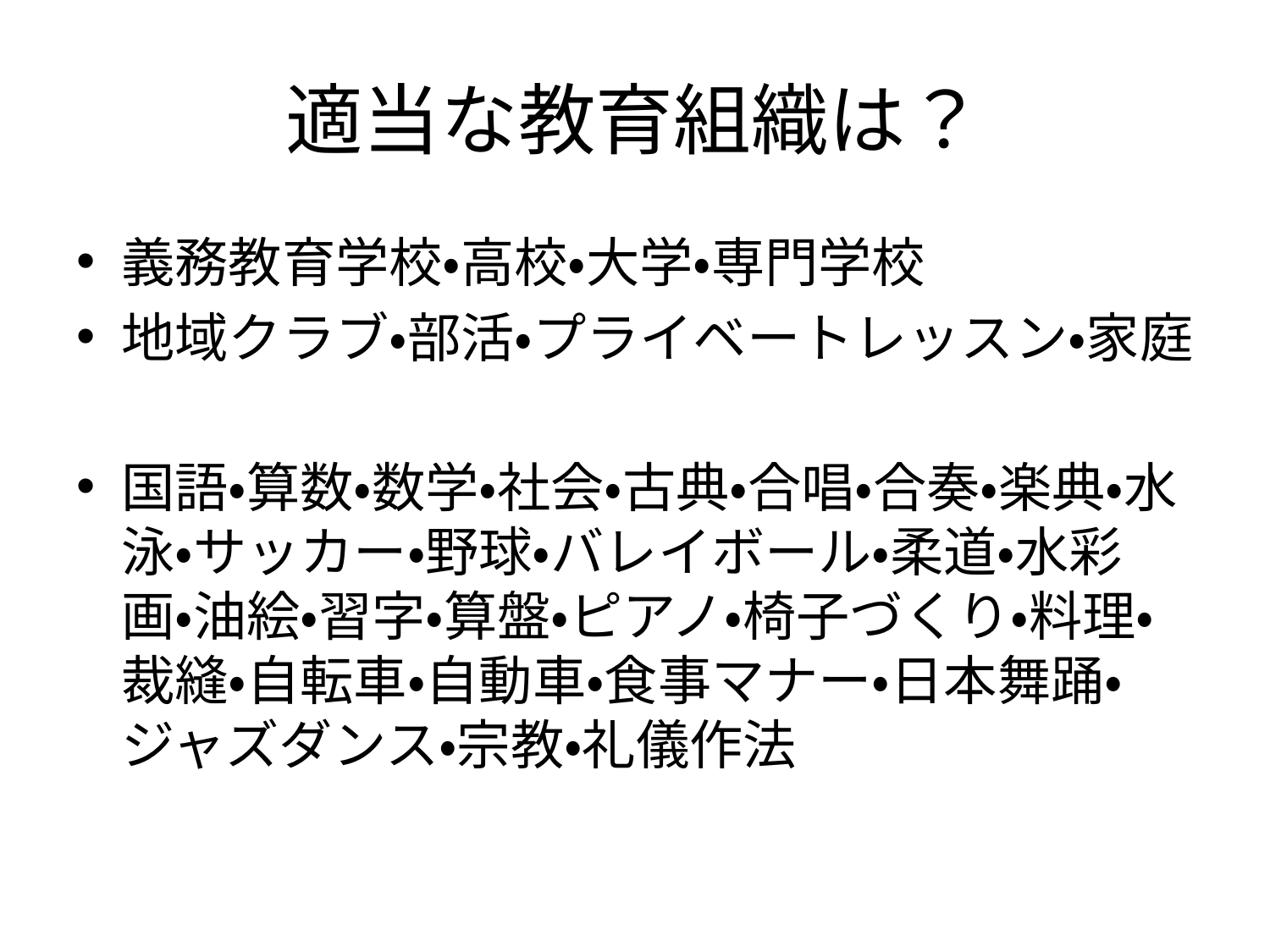

# 適当な教育組織は？
義務教育学校・高校・大学・専門学校
地域クラブ・部活・プライベートレッスン・家庭

国語・算数・数学・社会・古典・合唱・合奏・楽典・水泳・サッカー・野球・バレイボール・柔道・水彩画・油絵・習字・算盤・ピアノ・椅子づくり・料理・裁縫・自転車・自動車・食事マナー・日本舞踊・ジャズダンス・宗教・礼儀作法